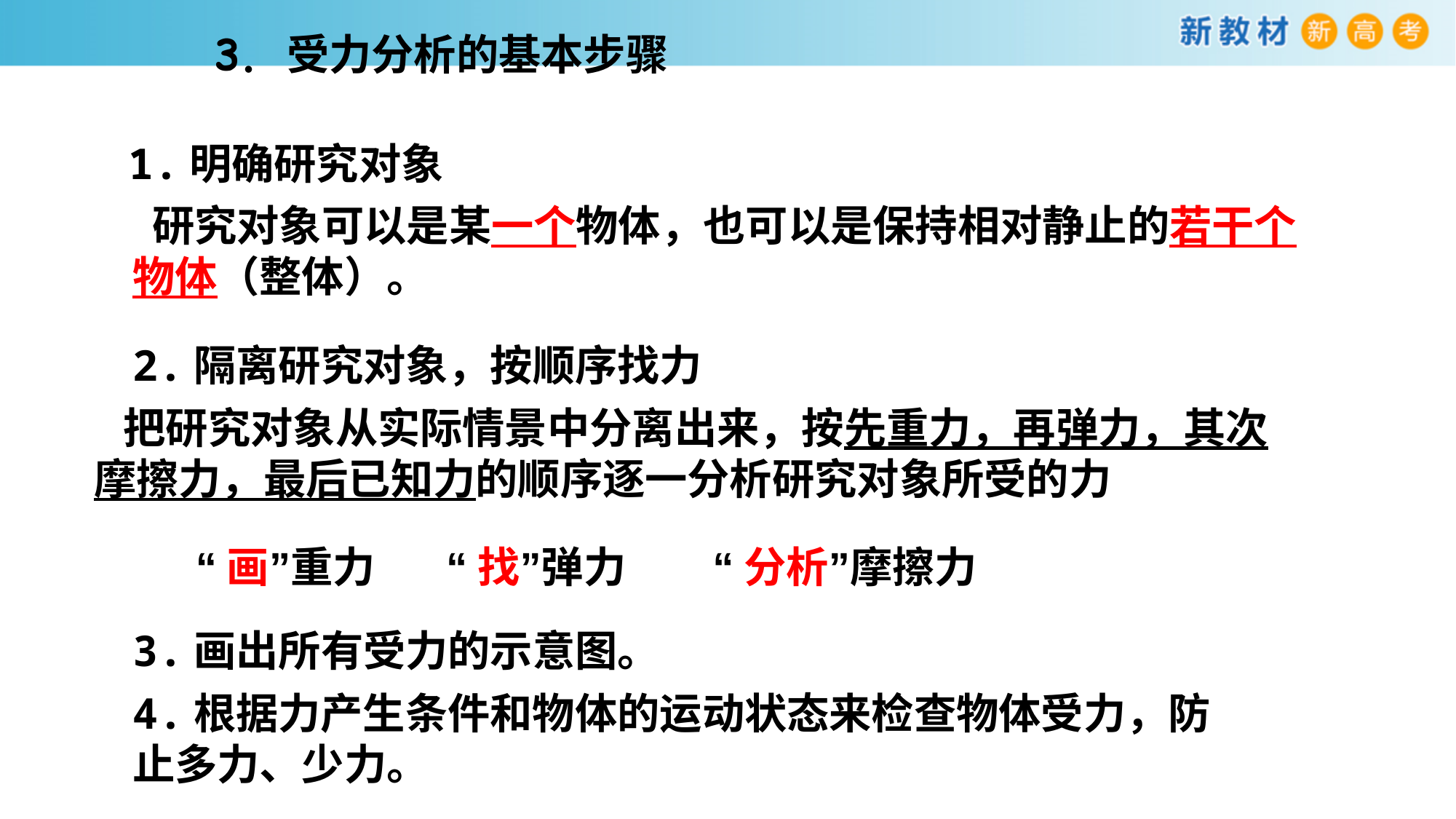

3. 受力分析的基本步骤
1.明确研究对象
 研究对象可以是某一个物体，也可以是保持相对静止的若干个物体（整体）。
2.隔离研究对象，按顺序找力
   把研究对象从实际情景中分离出来，按先重力，再弹力，其次摩擦力，最后已知力的顺序逐一分析研究对象所受的力
“画”重力
“找”弹力
“分析”摩擦力
3.画出所有受力的示意图。
4.根据力产生条件和物体的运动状态来检查物体受力，防止多力、少力。